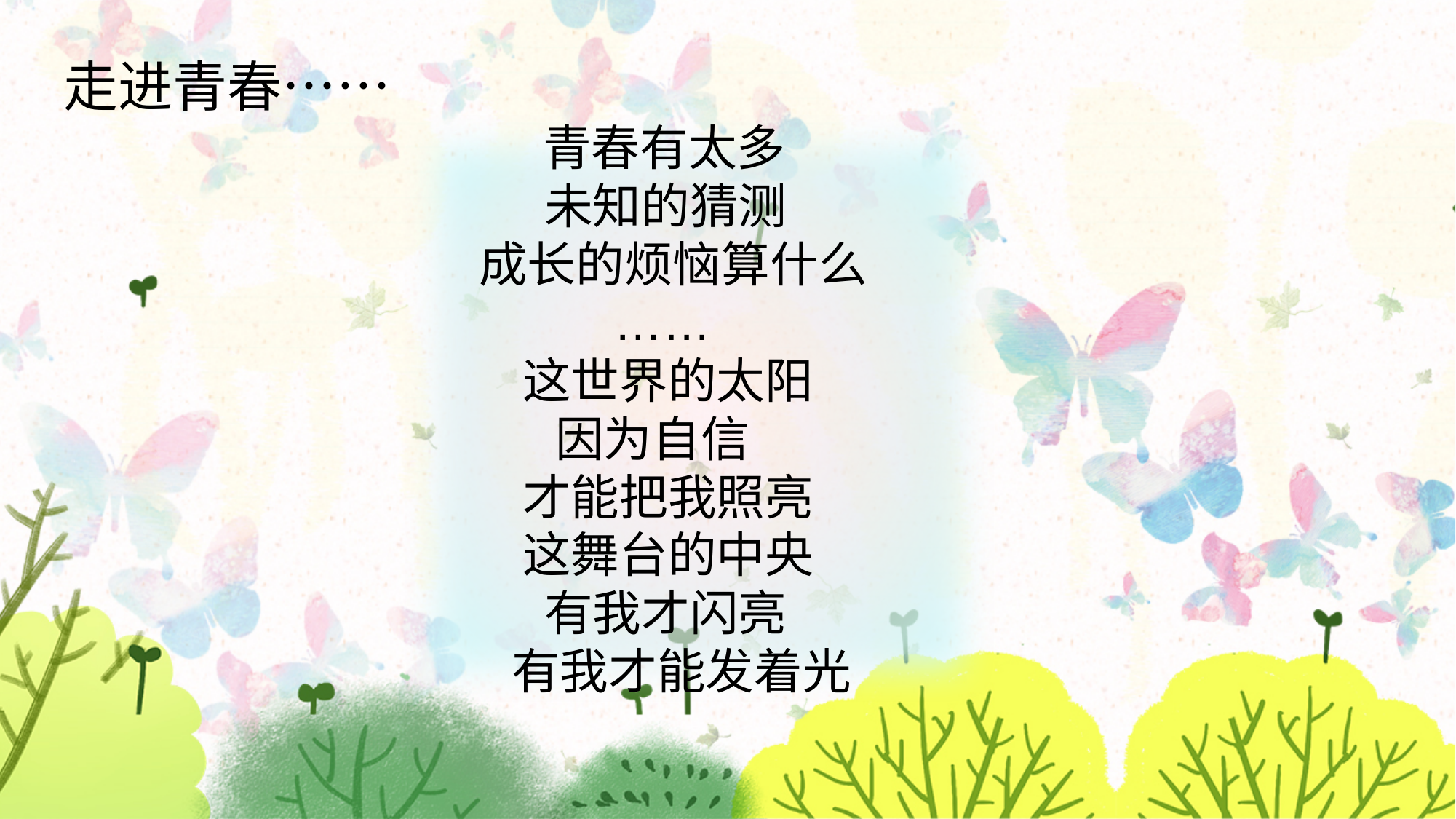

走进青春……
           青春有太多
           未知的猜测
     成长的烦恼算什么
               ……
         这世界的太阳
            因为自信
         才能把我照亮
         这舞台的中央
           有我才闪亮
        有我才能发着光